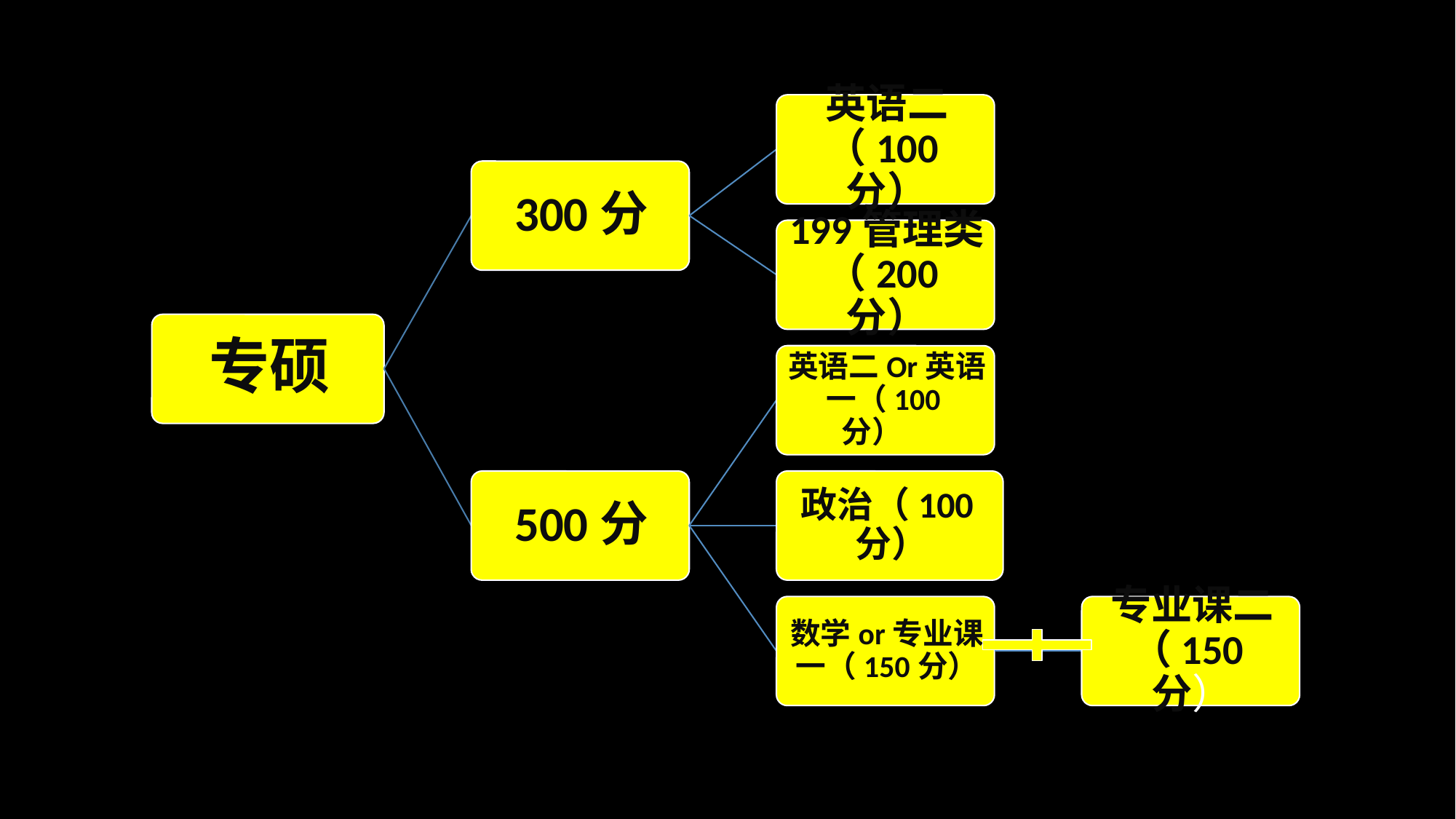

专硕

300分

英语二（100分）

199管理类（200分）

500分

英语二Or英语一（100分））

政治（100分）

数学or专业课一（150分）

专业课二（150分）